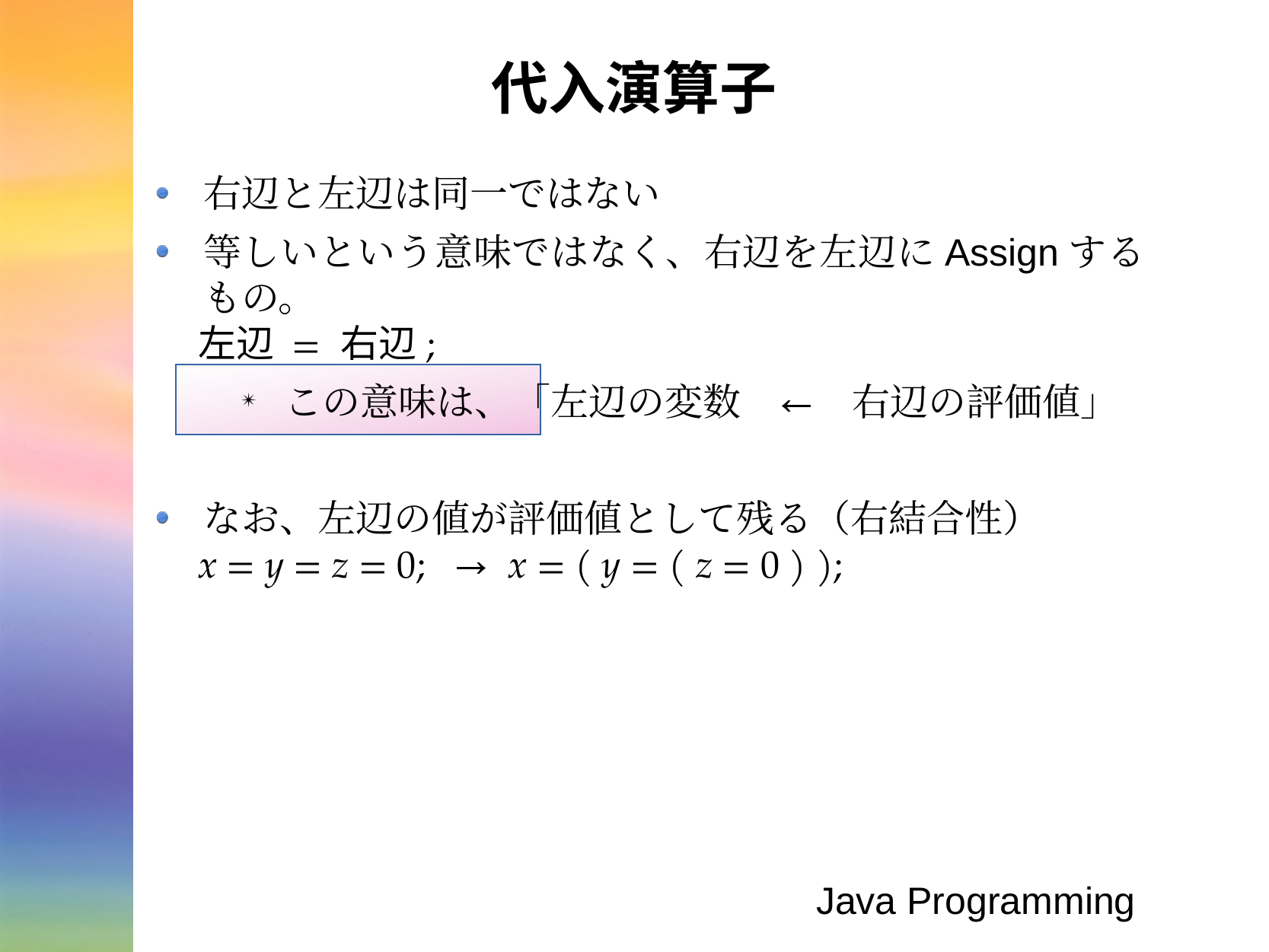

# 代入演算子
右辺と左辺は同一ではない
等しいという意味ではなく、右辺を左辺にAssignするもの。
左辺 = 右辺;
この意味は、「左辺の変数　←　右辺の評価値」

なお、左辺の値が評価値として残る（右結合性）
x = y = z = 0;   →  x = ( y = ( z = 0 ) );